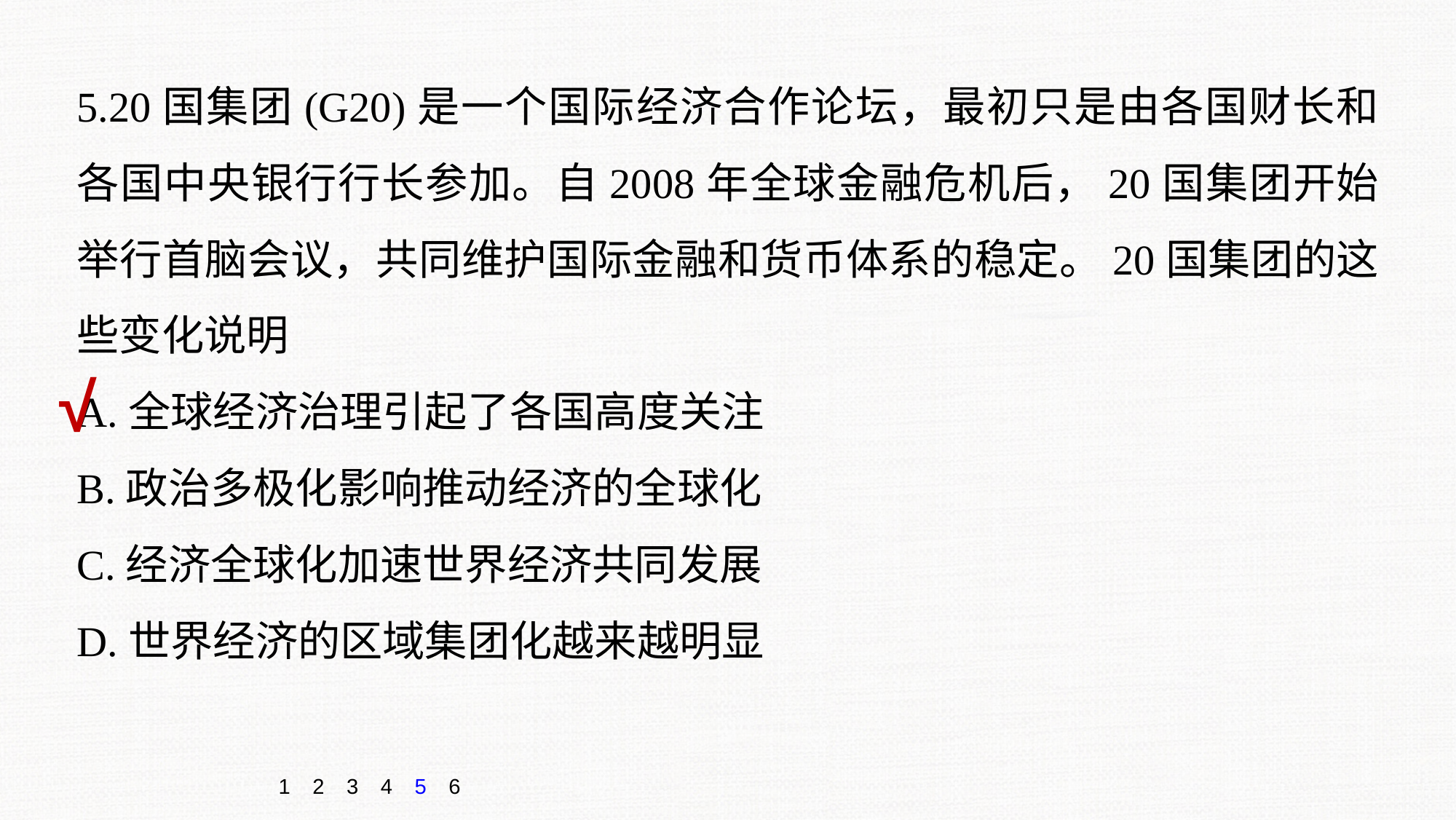

5.20国集团(G20)是一个国际经济合作论坛，最初只是由各国财长和各国中央银行行长参加。自2008年全球金融危机后，20国集团开始举行首脑会议，共同维护国际金融和货币体系的稳定。20国集团的这些变化说明
A.全球经济治理引起了各国高度关注
B.政治多极化影响推动经济的全球化
C.经济全球化加速世界经济共同发展
D.世界经济的区域集团化越来越明显
√
1
2
3
4
5
6